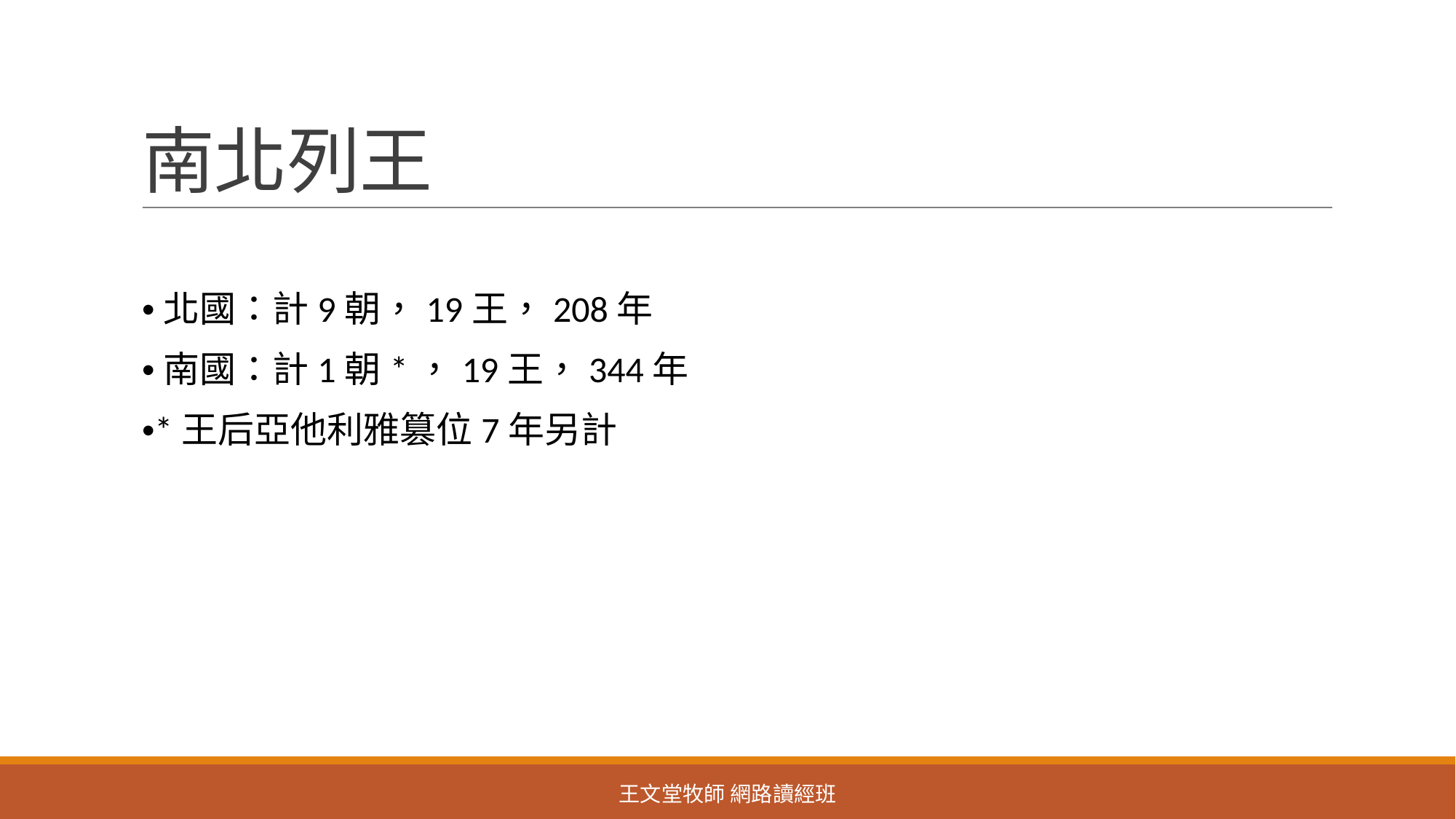

# 南北列王

•北國：計9朝，19王，208年
•南國：計1朝*，19王，344年
•*王后亞他利雅篡位7年另計

王文堂牧師 網路讀經班